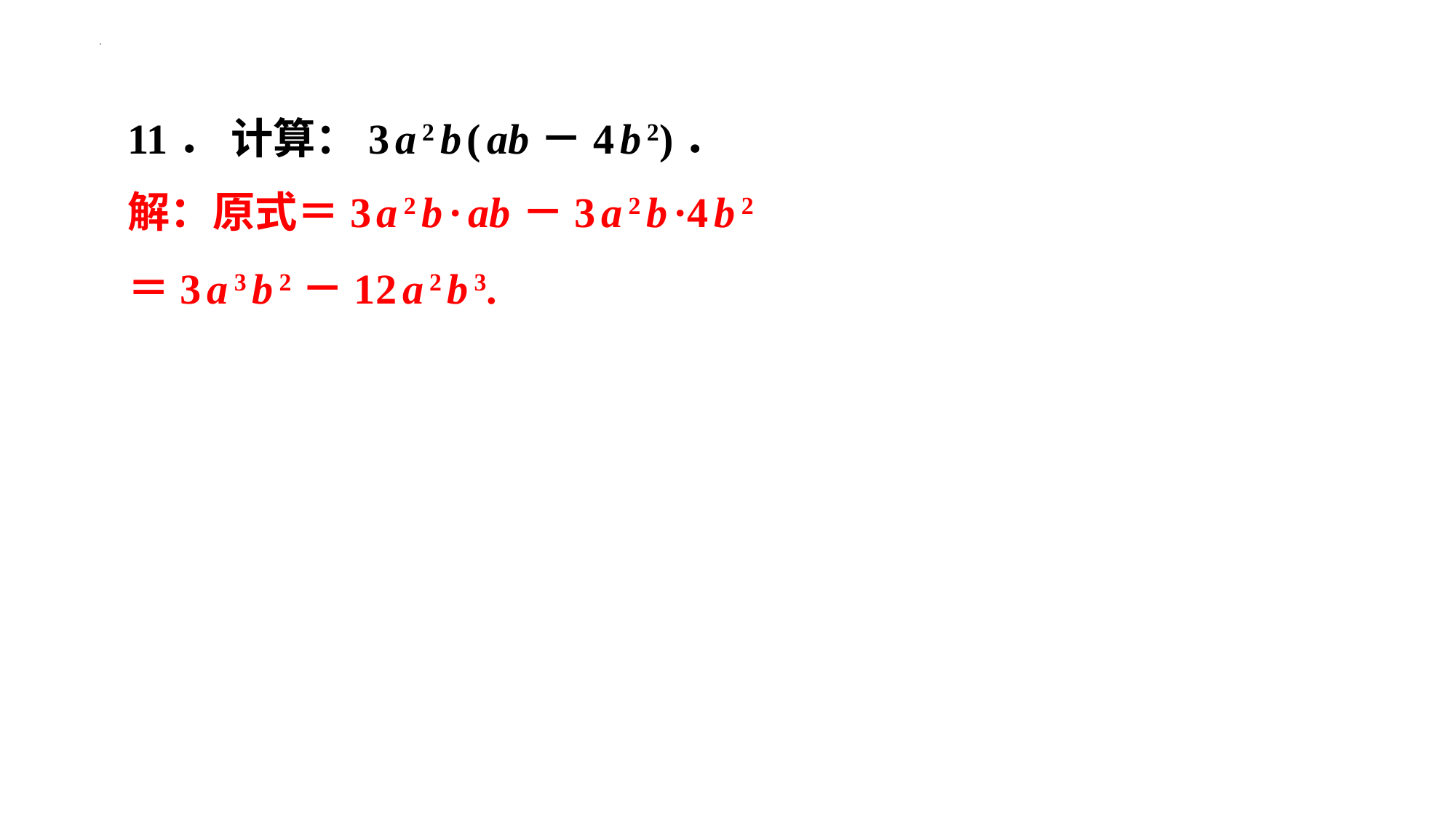

11． 计算：3 a 2 b ( ab －4 b 2)．
解：原式＝3 a 2 b · ab －3 a 2 b ·4 b 2
＝3 a 3 b 2－12 a 2 b 3.